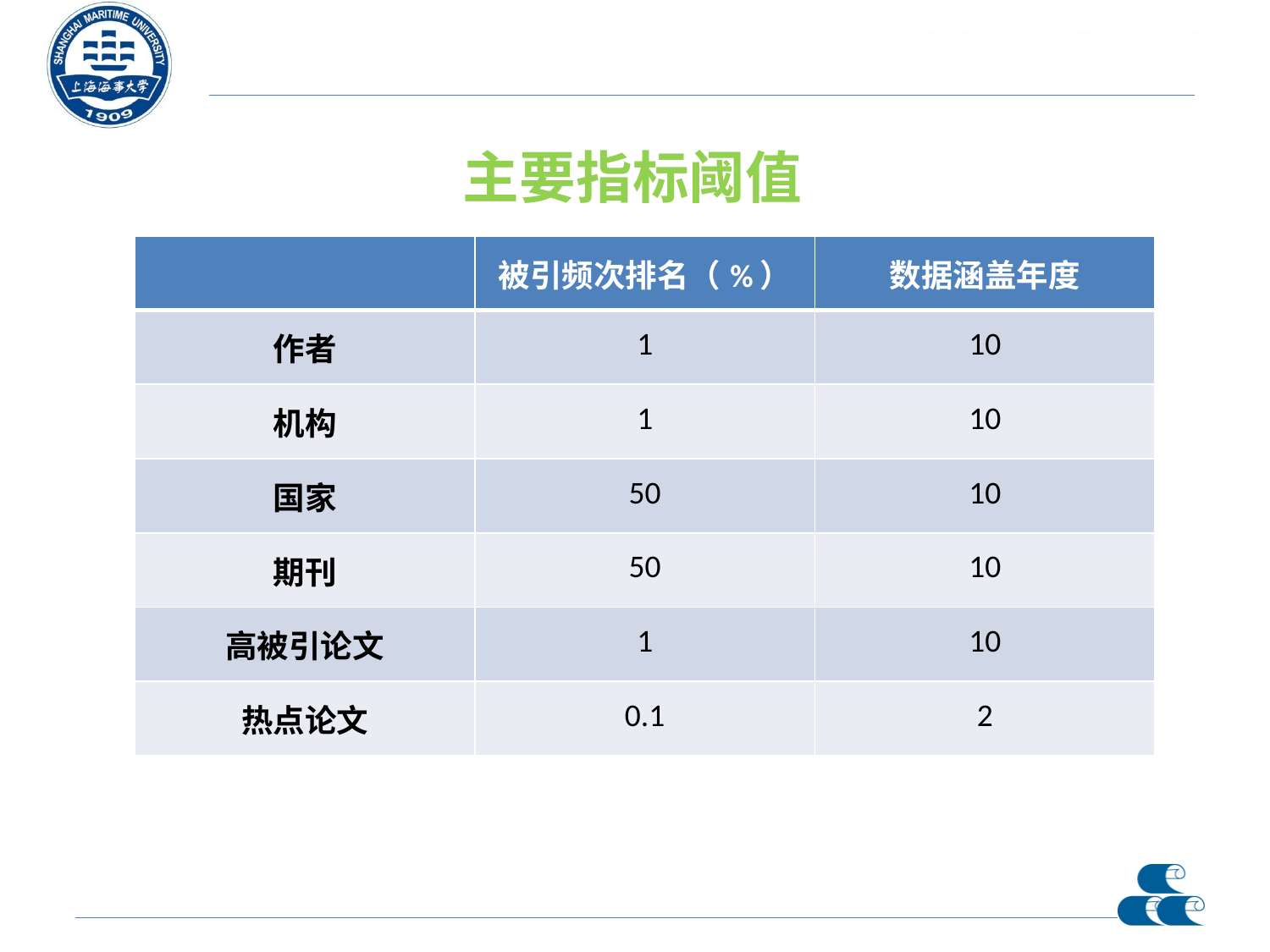

# 主要指标阈值
|  | 被引频次排名（%） | 数据涵盖年度 |
| --- | --- | --- |
| 作者 | 1 | 10 |
| 机构 | 1 | 10 |
| 国家 | 50 | 10 |
| 期刊 | 50 | 10 |
| 高被引论文 | 1 | 10 |
| 热点论文 | 0.1 | 2 |